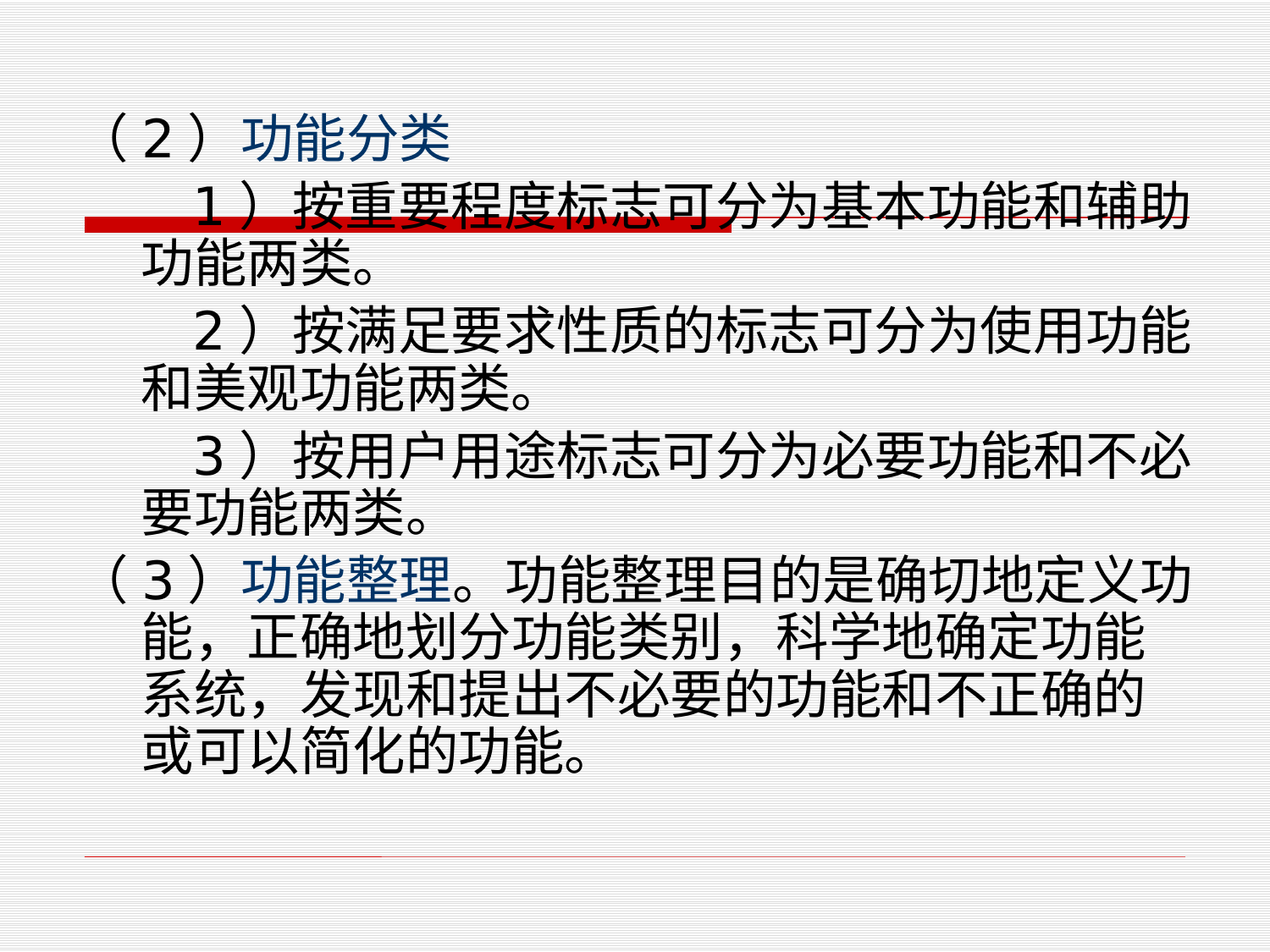

（2）功能分类
       1）按重要程度标志可分为基本功能和辅助功能两类。
       2）按满足要求性质的标志可分为使用功能和美观功能两类。
       3）按用户用途标志可分为必要功能和不必要功能两类。
（3）功能整理。功能整理目的是确切地定义功能，正确地划分功能类别，科学地确定功能系统，发现和提出不必要的功能和不正确的或可以简化的功能。